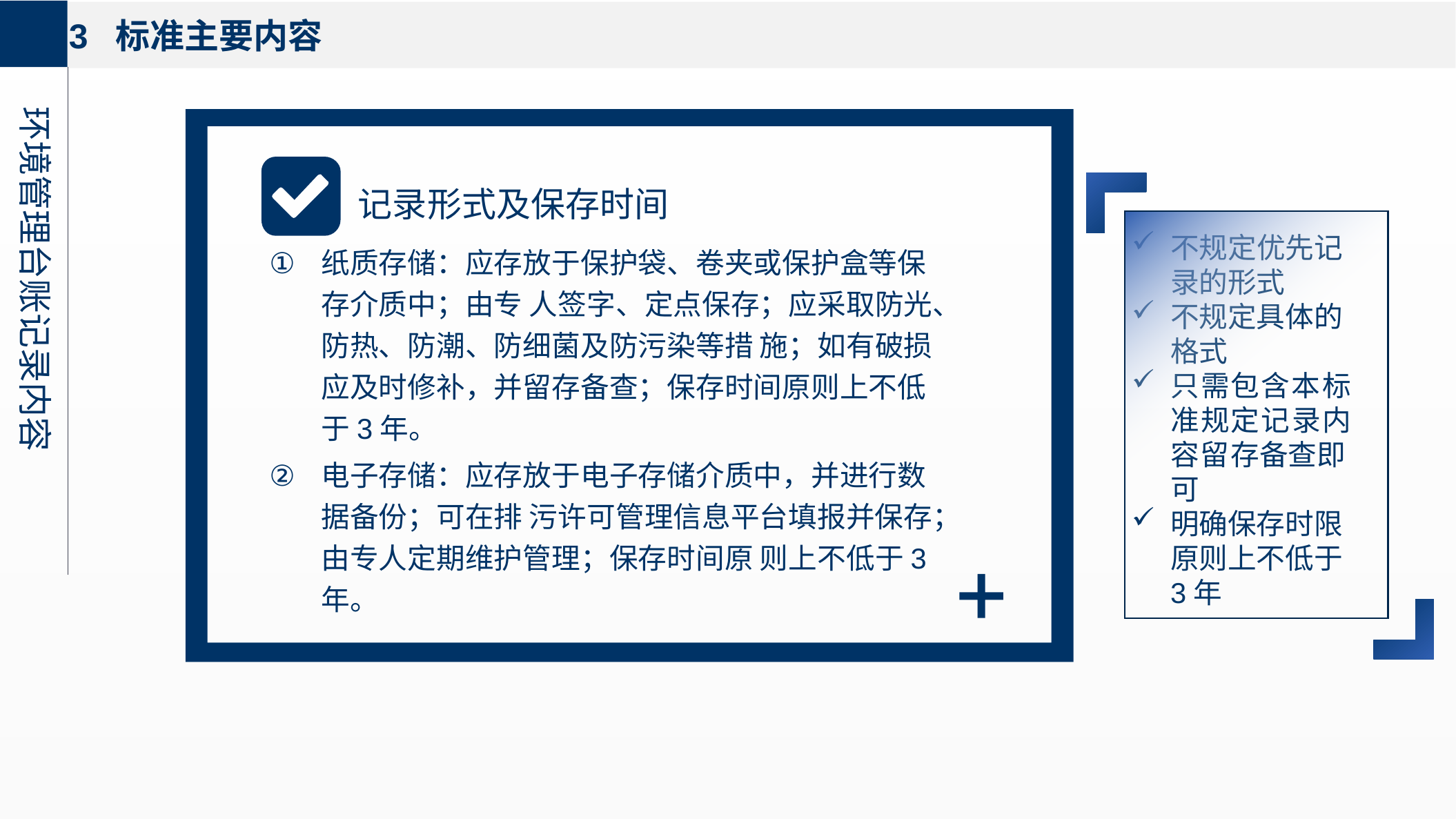

3  标准主要内容
环境管理台账记录内容

记录形式及保存时间

不规定优先记录的形式
不规定具体的格式
只需包含本标准规定记录内容留存备查即可
明确保存时限原则上不低于3年
纸质存储：应存放于保护袋、卷夹或保护盒等保存介质中；由专 人签字、定点保存；应采取防光、防热、防潮、防细菌及防污染等措 施；如有破损应及时修补，并留存备查；保存时间原则上不低于3年。
电子存储：应存放于电子存储介质中，并进行数据备份；可在排 污许可管理信息平台填报并保存；由专人定期维护管理；保存时间原 则上不低于3年。